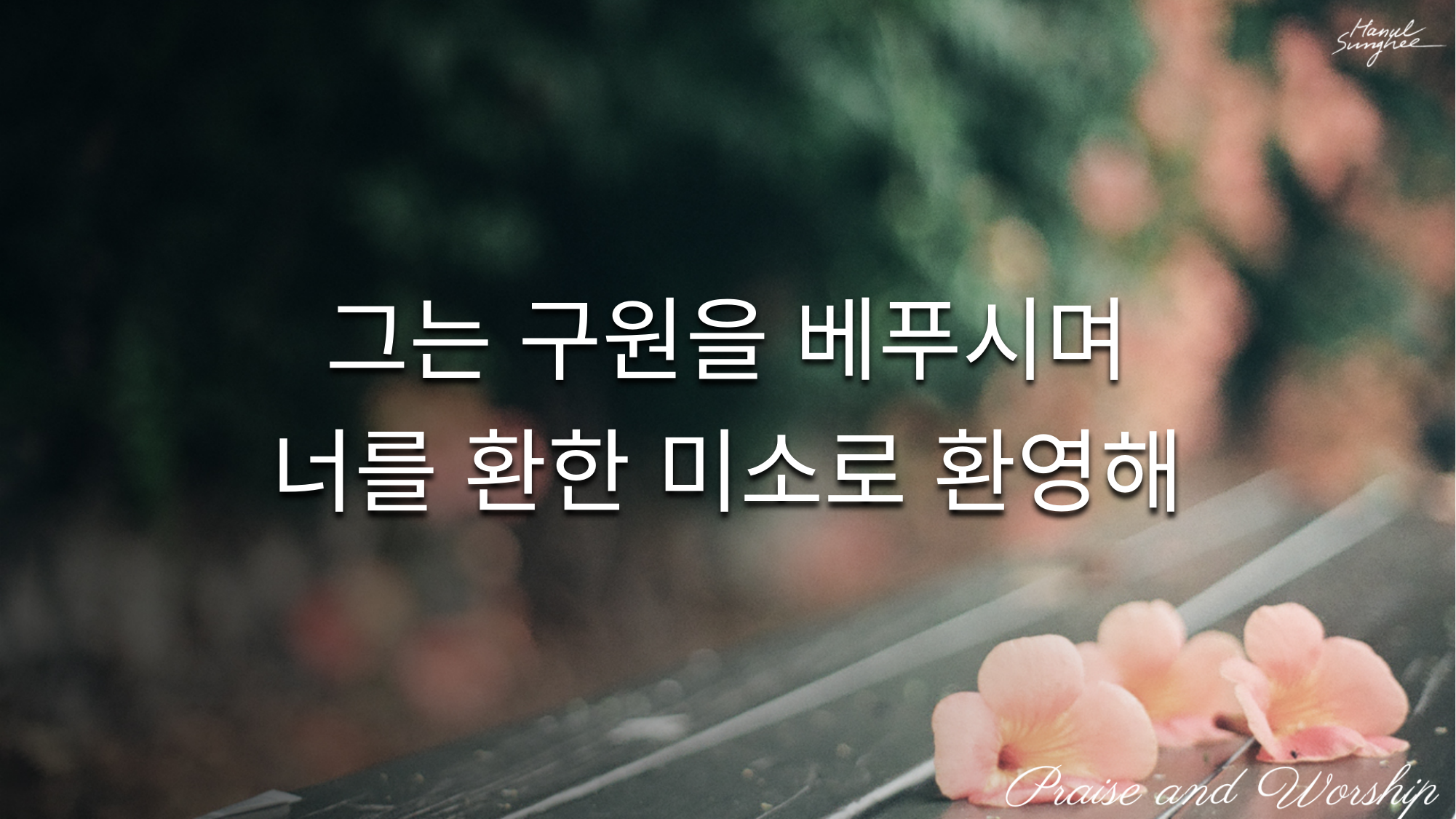

그는 구원을 베푸시며
너를 환한 미소로 환영해